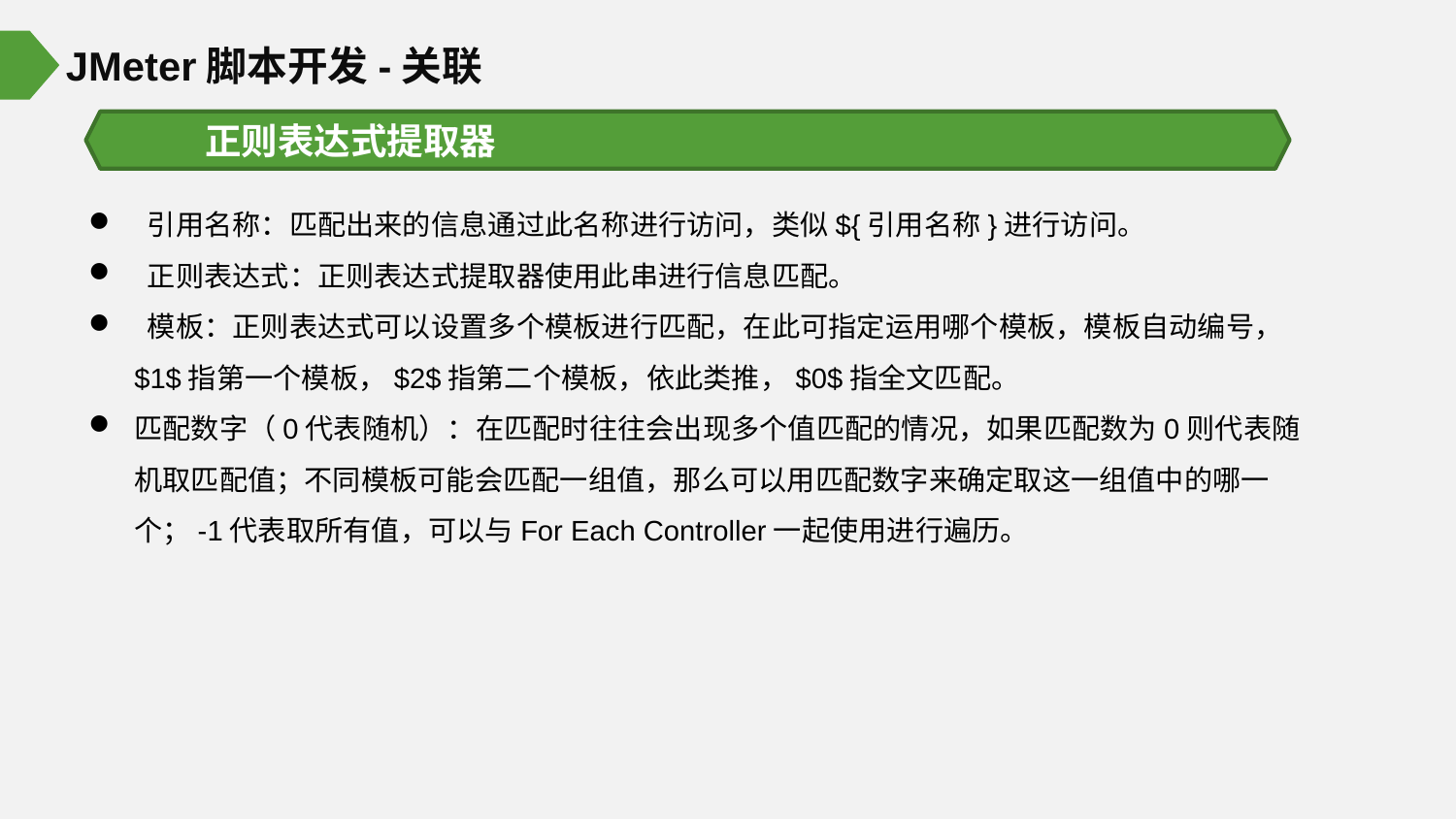

JMeter脚本开发-关联
正则表达式提取器
 引用名称：匹配出来的信息通过此名称进行访问，类似${引用名称}进行访问。
 正则表达式：正则表达式提取器使用此串进行信息匹配。
 模板：正则表达式可以设置多个模板进行匹配，在此可指定运用哪个模板，模板自动编号，$1$指第一个模板，$2$指第二个模板，依此类推，$0$指全文匹配。
匹配数字（0代表随机）：在匹配时往往会出现多个值匹配的情况，如果匹配数为0则代表随机取匹配值；不同模板可能会匹配一组值，那么可以用匹配数字来确定取这一组值中的哪一个；-1代表取所有值，可以与For Each Controller一起使用进行遍历。